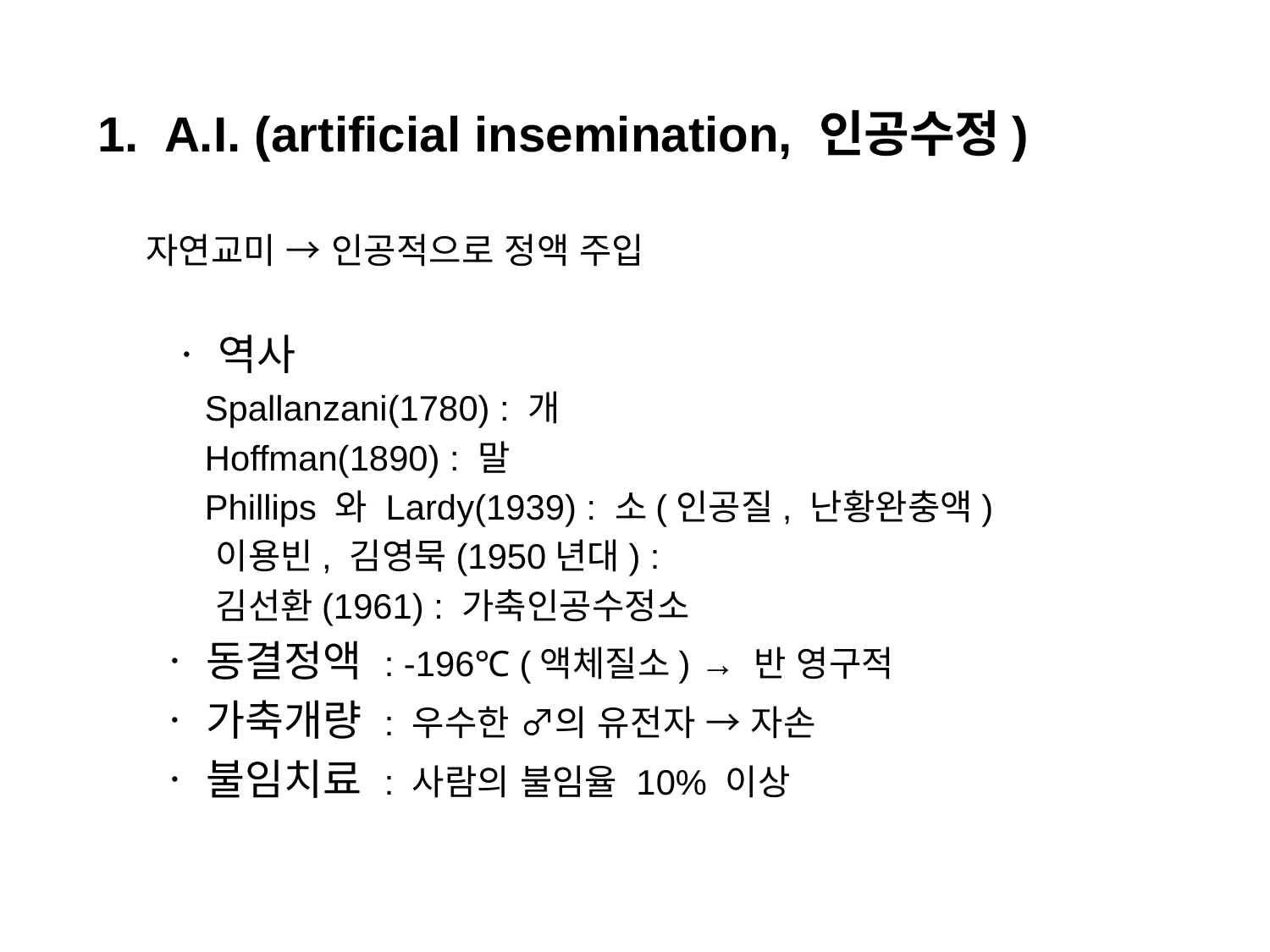

1.  A.I. (artificial insemination, 인공수정)

    자연교미 → 인공적으로 정액 주입

     ㆍ 역사
           Spallanzani(1780) : 개
           Hoffman(1890) : 말
           Phillips 와 Lardy(1939) : 소(인공질, 난황완충액)
           이용빈, 김영묵(1950년대) :
           김선환(1961) : 가축인공수정소
     ㆍ 동결정액 : -196℃ (액체질소) → 반 영구적
     ㆍ 가축개량 : 우수한 ♂의 유전자 → 자손
     ㆍ 불임치료 : 사람의 불임율 10% 이상